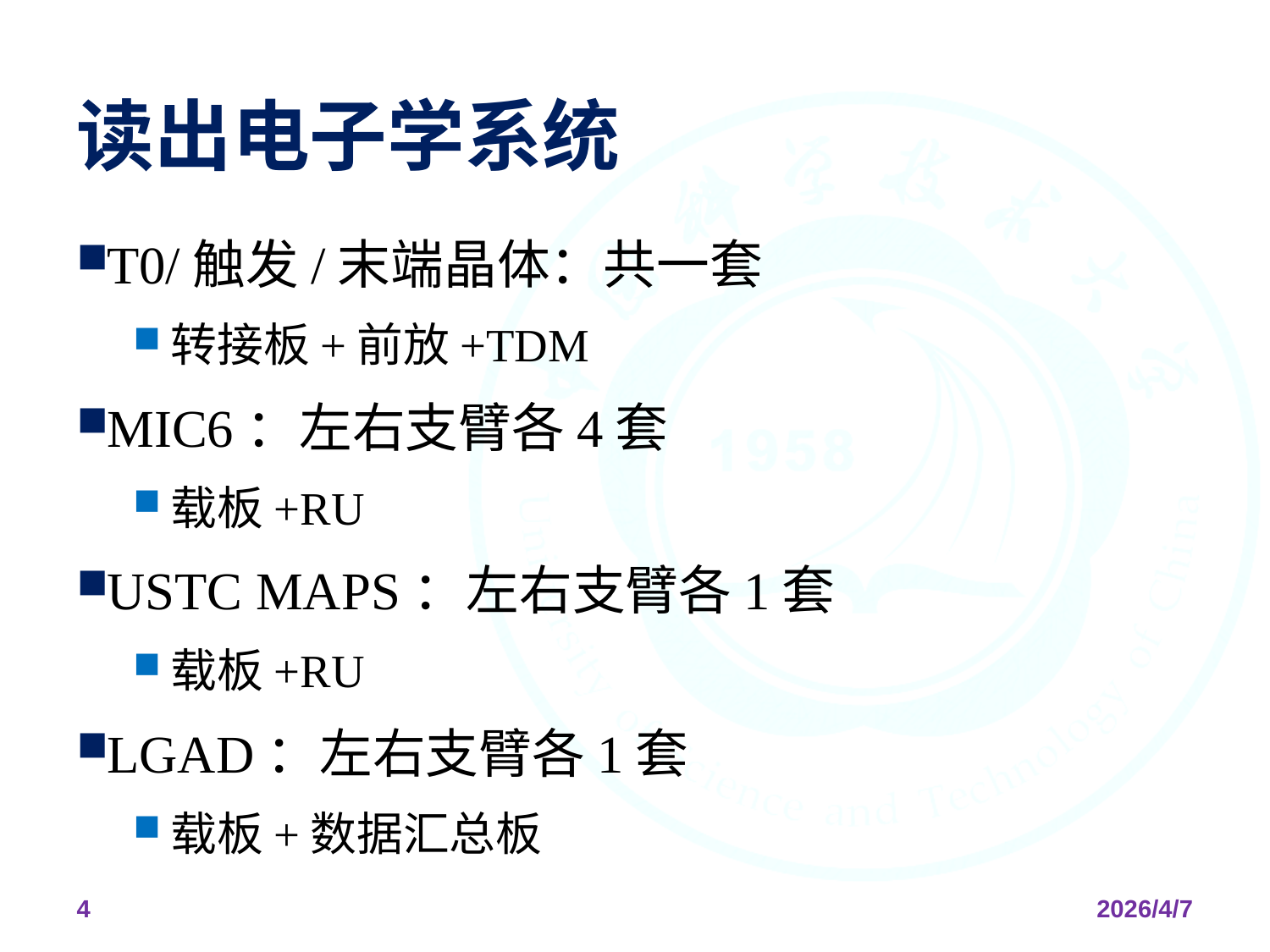

# 读出电子学系统
T0/触发/末端晶体：共一套
转接板+前放+TDM
MIC6：左右支臂各4套
载板+RU
USTC MAPS：左右支臂各1套
载板+RU
LGAD：左右支臂各1套
载板+数据汇总板
4
2026/4/7